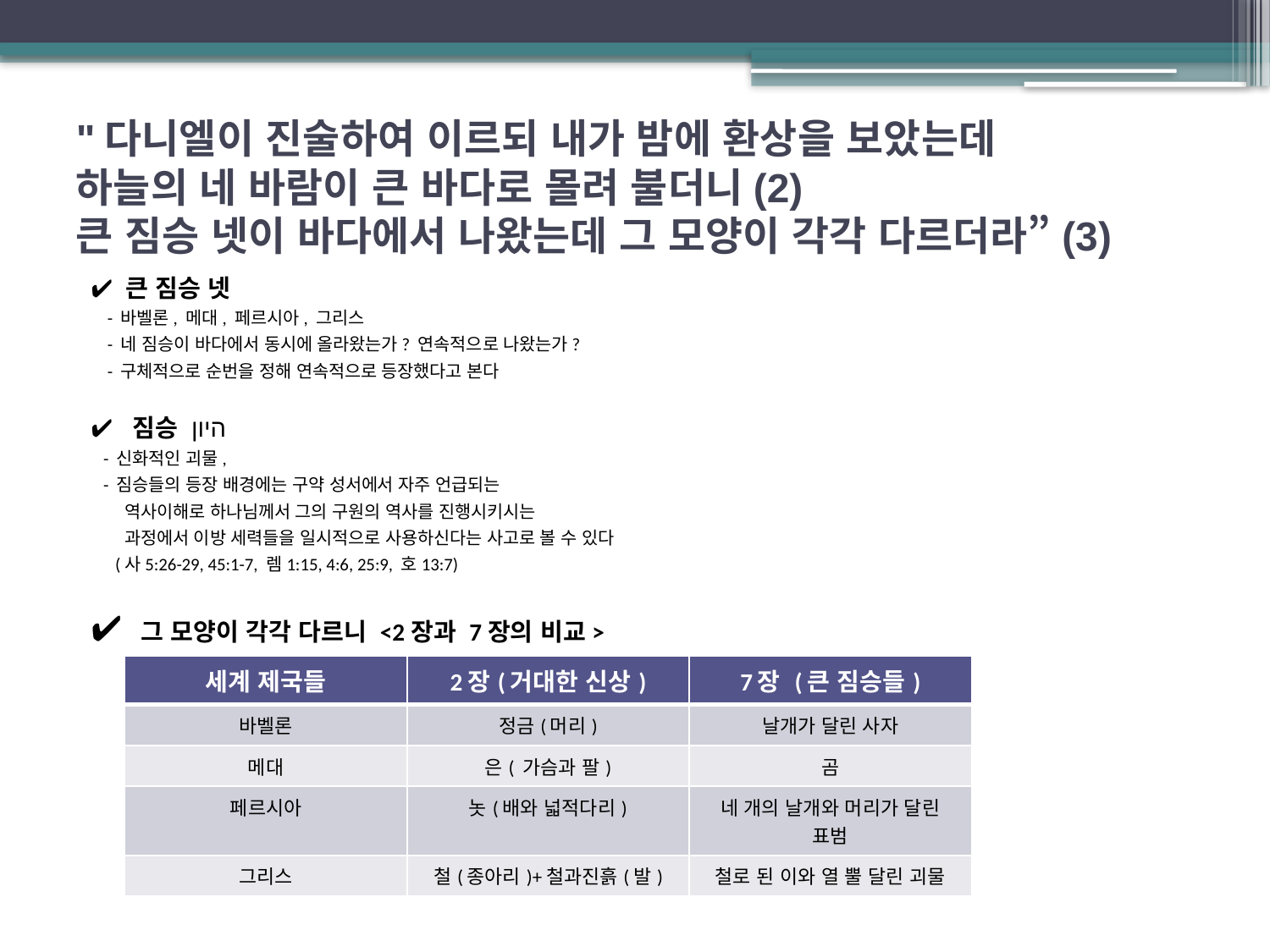

# "다니엘이 진술하여 이르되 내가 밤에 환상을 보았는데 하늘의 네 바람이 큰 바다로 몰려 불더니(2) 큰 짐승 넷이 바다에서 나왔는데 그 모양이 각각 다르더라”(3)
✔ 큰 짐승 넷
    - 바벨론, 메대, 페르시아, 그리스
    - 네 짐승이 바다에서 동시에 올라왔는가? 연속적으로 나왔는가?
    - 구체적으로 순번을 정해 연속적으로 등장했다고 본다

✔  짐승 היון
   - 신화적인 괴물,
   - 짐승들의 등장 배경에는 구약 성서에서 자주 언급되는
      역사이해로 하나님께서 그의 구원의 역사를 진행시키시는
      과정에서 이방 세력들을 일시적으로 사용하신다는 사고로 볼 수 있다
      (사5:26-29, 45:1-7, 렘1:15, 4:6, 25:9, 호13:7)

✔ 그 모양이 각각 다르니 <2장과 7장의 비교>

| 세계 제국들 | 2장(거대한 신상) | 7장 (큰 짐승들) |
| --- | --- | --- |
| 바벨론 | 정금(머리) | 날개가 달린 사자 |
| 메대 | 은( 가슴과 팔) | 곰 |
| 페르시아 | 놋(배와 넓적다리) | 네 개의 날개와 머리가 달린 표범 |
| 그리스 | 철(종아리)+철과진흙(발) | 철로 된 이와 열 뿔 달린 괴물 |